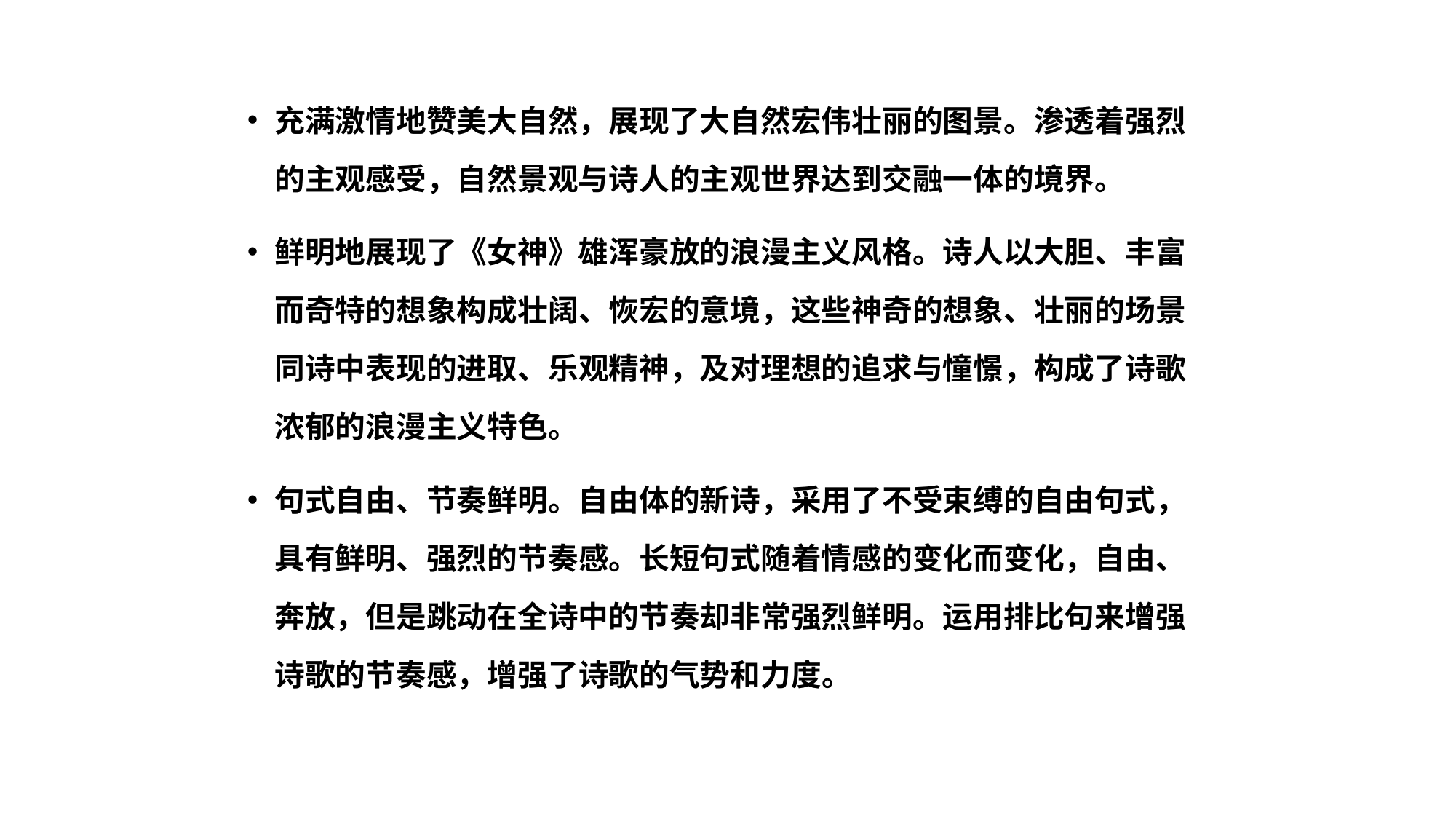

充满激情地赞美大自然，展现了大自然宏伟壮丽的图景。渗透着强烈的主观感受，自然景观与诗人的主观世界达到交融一体的境界。
鲜明地展现了《女神》雄浑豪放的浪漫主义风格。诗人以大胆、丰富而奇特的想象构成壮阔、恢宏的意境，这些神奇的想象、壮丽的场景同诗中表现的进取、乐观精神，及对理想的追求与憧憬，构成了诗歌浓郁的浪漫主义特色。
句式自由、节奏鲜明。自由体的新诗，采用了不受束缚的自由句式，具有鲜明、强烈的节奏感。长短句式随着情感的变化而变化，自由、奔放，但是跳动在全诗中的节奏却非常强烈鲜明。运用排比句来增强诗歌的节奏感，增强了诗歌的气势和力度。